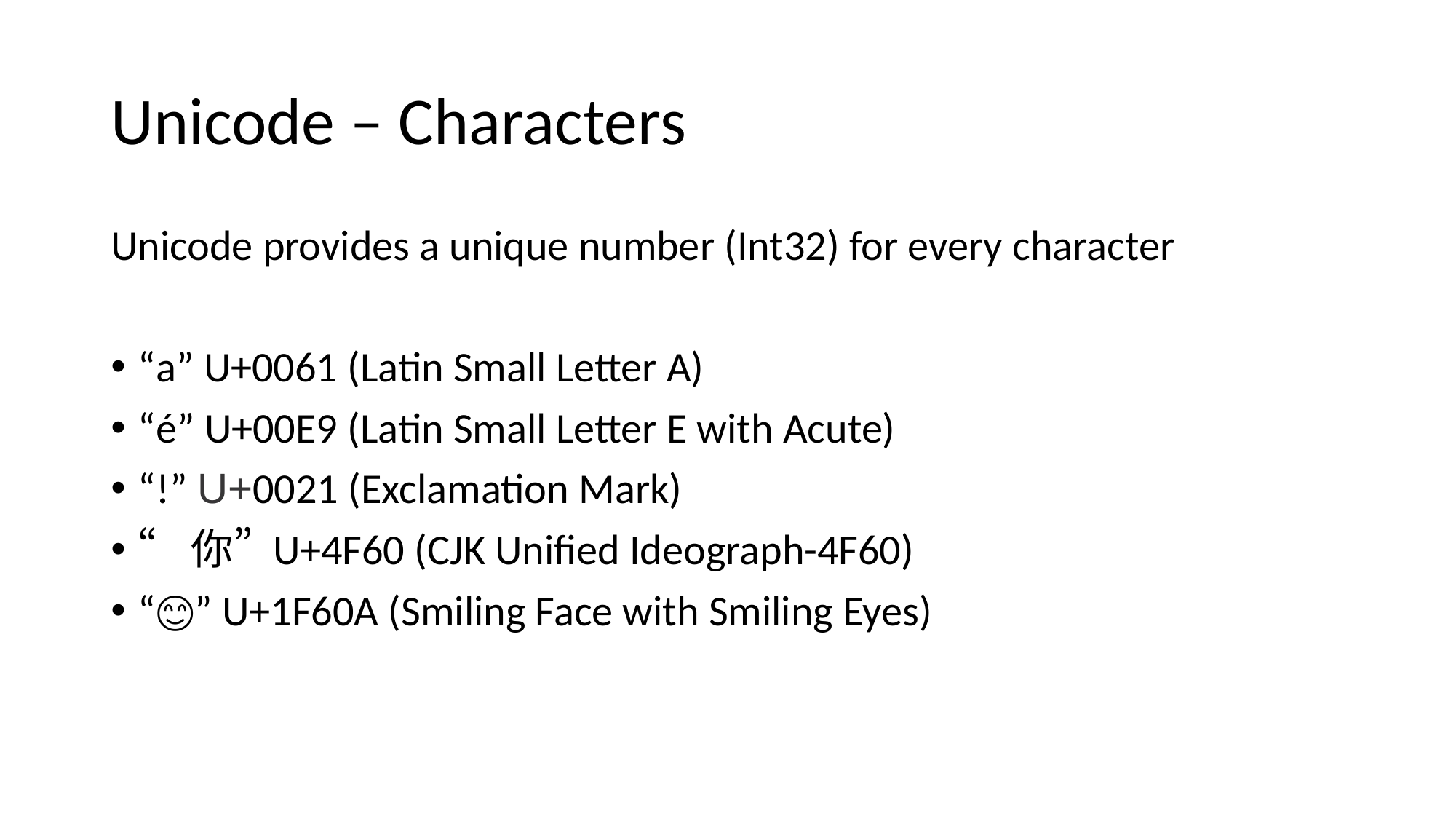

# Unicode – Characters
Unicode provides a unique number (Int32) for every character

“a” U+0061 (Latin Small Letter A)
“é” U+00E9 (Latin Small Letter E with Acute)
“!” U+0021 (Exclamation Mark)
“你” U+4F60 (CJK Unified Ideograph-4F60)
“😊” U+1F60A (Smiling Face with Smiling Eyes)